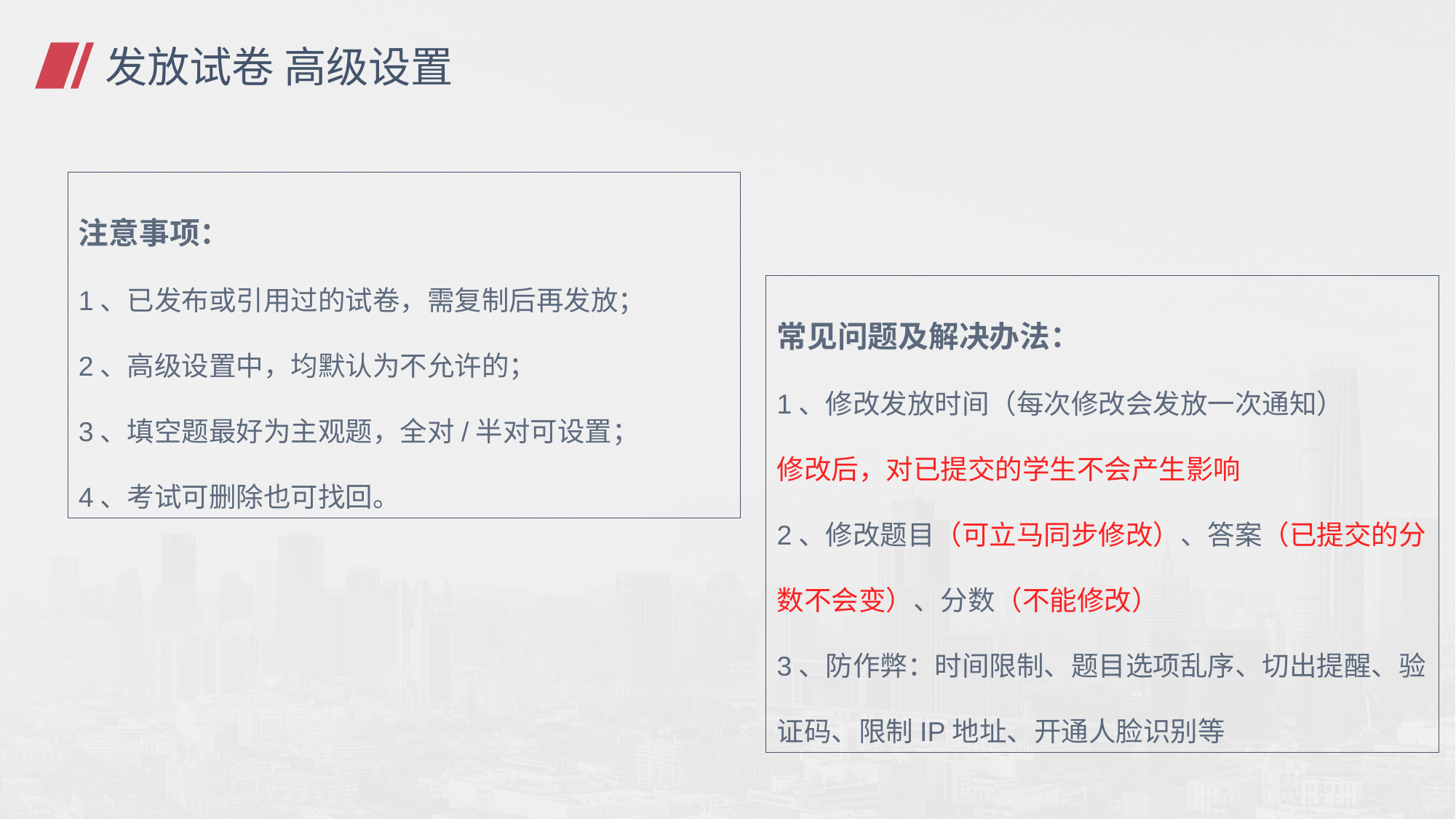

# 发放试卷 高级设置
注意事项：
1、已发布或引用过的试卷，需复制后再发放；
2、高级设置中，均默认为不允许的；
3、填空题最好为主观题，全对/半对可设置；
4、考试可删除也可找回。
常见问题及解决办法：
1、修改发放时间（每次修改会发放一次通知）
修改后，对已提交的学生不会产生影响
2、修改题目（可立马同步修改）、答案（已提交的分数不会变）、分数（不能修改）
3、防作弊：时间限制、题目选项乱序、切出提醒、验证码、限制IP地址、开通人脸识别等